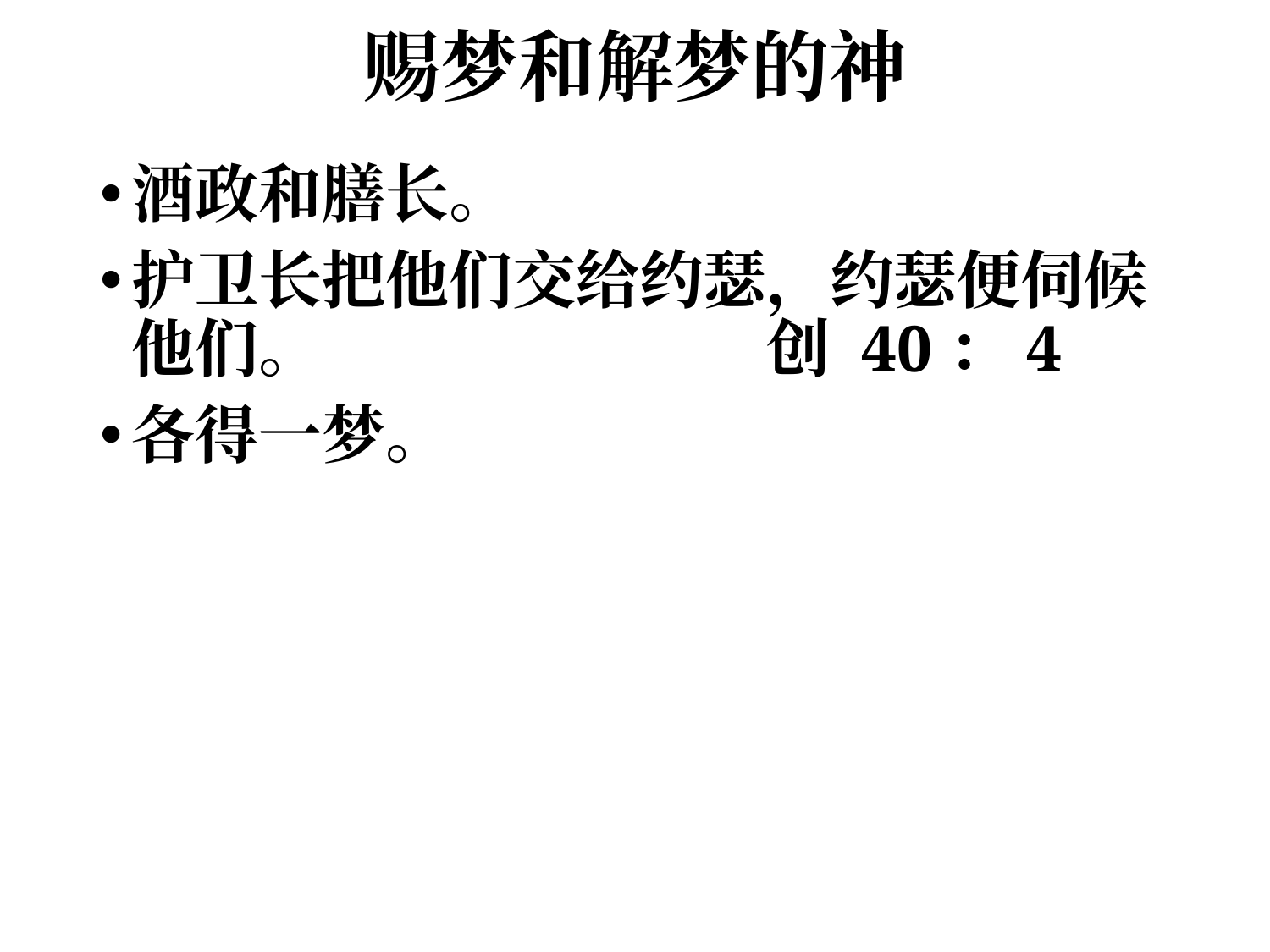

# 赐梦和解梦的神
酒政和膳长。
护卫长把他们交给约瑟，约瑟便伺候他们。				创 40：4
各得一梦。